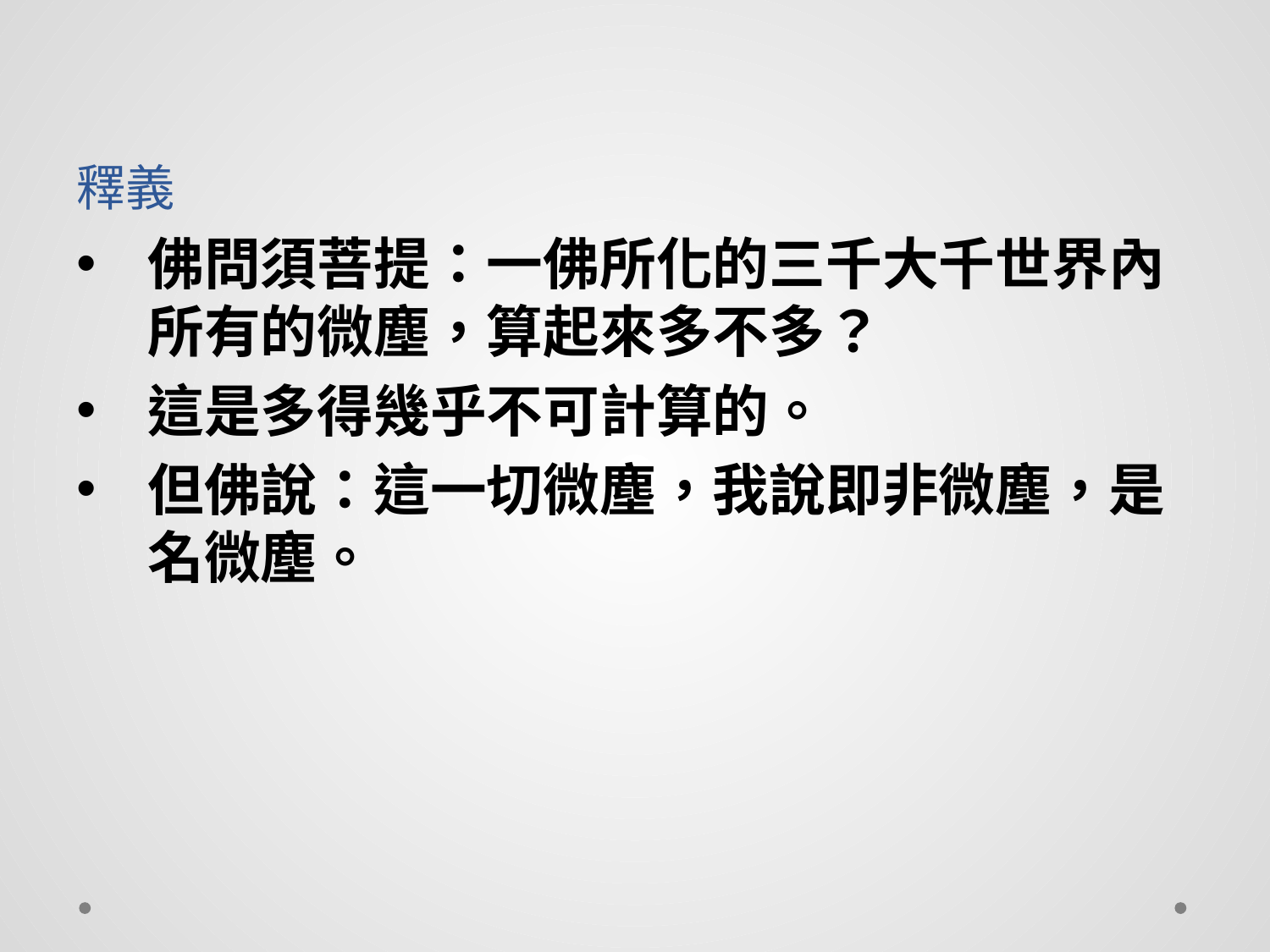

# 釋義
佛問須菩提：一佛所化的三千大千世界內所有的微塵，算起來多不多？
這是多得幾乎不可計算的。
但佛說：這一切微塵，我說即非微塵，是名微塵。